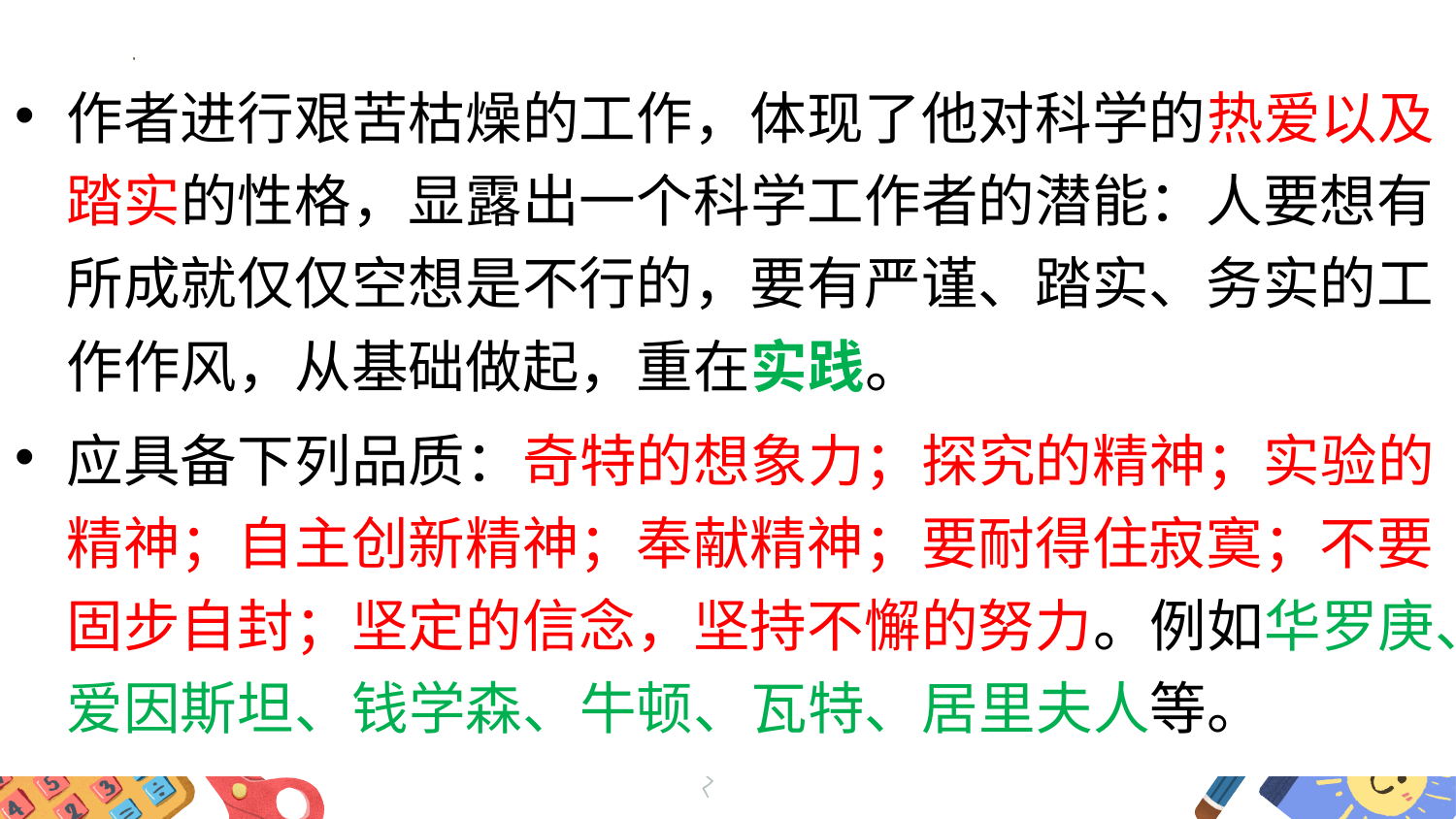

作者进行艰苦枯燥的工作，体现了他对科学的热爱以及踏实的性格，显露出一个科学工作者的潜能：人要想有所成就仅仅空想是不行的，要有严谨、踏实、务实的工作作风，从基础做起，重在实践。
应具备下列品质：奇特的想象力；探究的精神；实验的精神；自主创新精神；奉献精神；要耐得住寂寞；不要固步自封；坚定的信念，坚持不懈的努力。例如华罗庚、爱因斯坦、钱学森、牛顿、瓦特、居里夫人等。